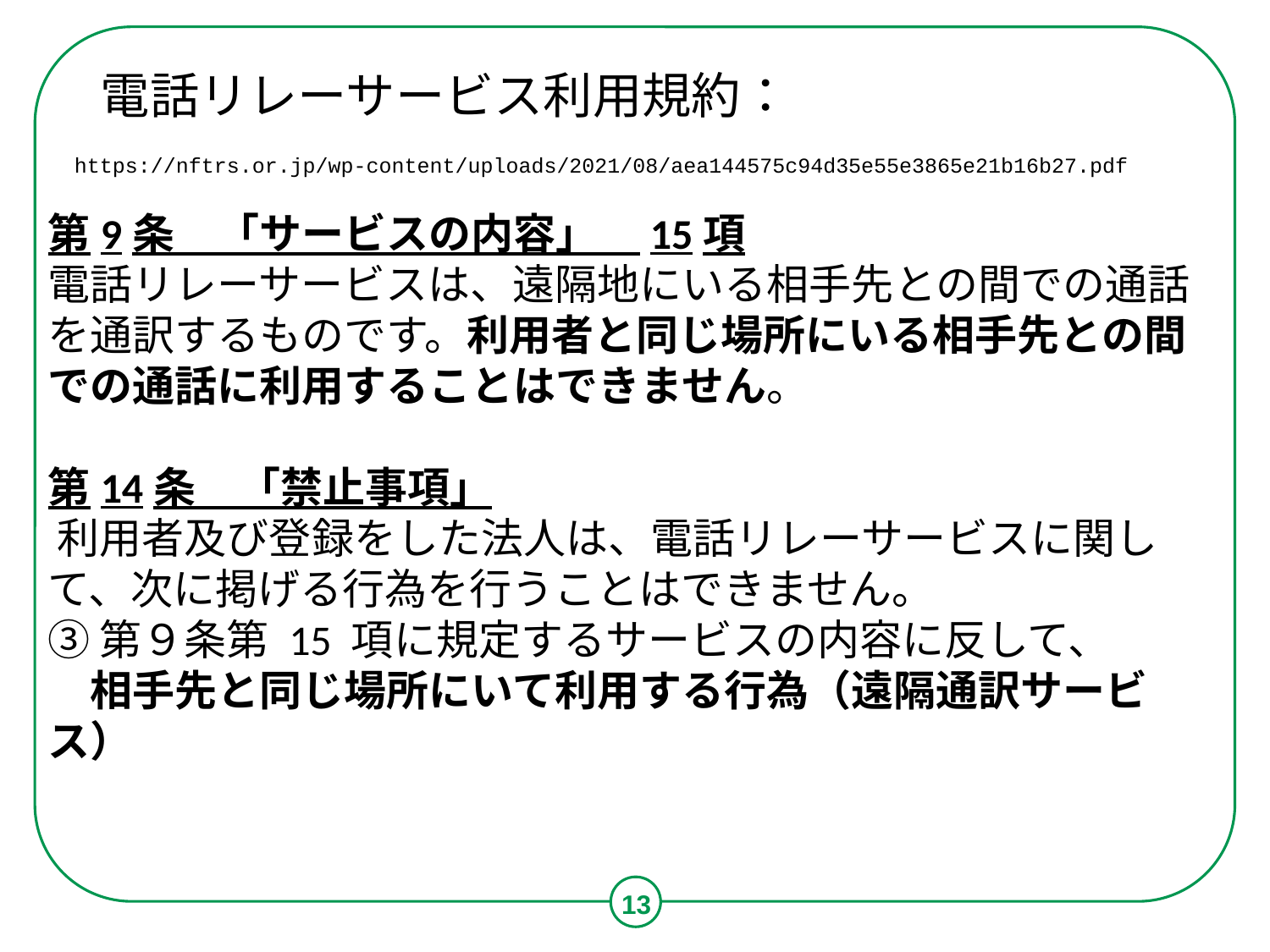

#
電話リレーサービス利用規約：
https://nftrs.or.jp/wp-content/uploads/2021/08/aea144575c94d35e55e3865e21b16b27.pdf
第9条　「サービスの内容」　15項
電話リレーサービスは、遠隔地にいる相手先との間での通話を通訳するものです。利用者と同じ場所にいる相手先との間での通話に利用することはできません。
第14条　「禁止事項」
 利用者及び登録をした法人は、電話リレーサービスに関して、次に掲げる行為を行うことはできません。
③ 第９条第 15 項に規定するサービスの内容に反して、
　相手先と同じ場所にいて利用する行為（遠隔通訳サービス）